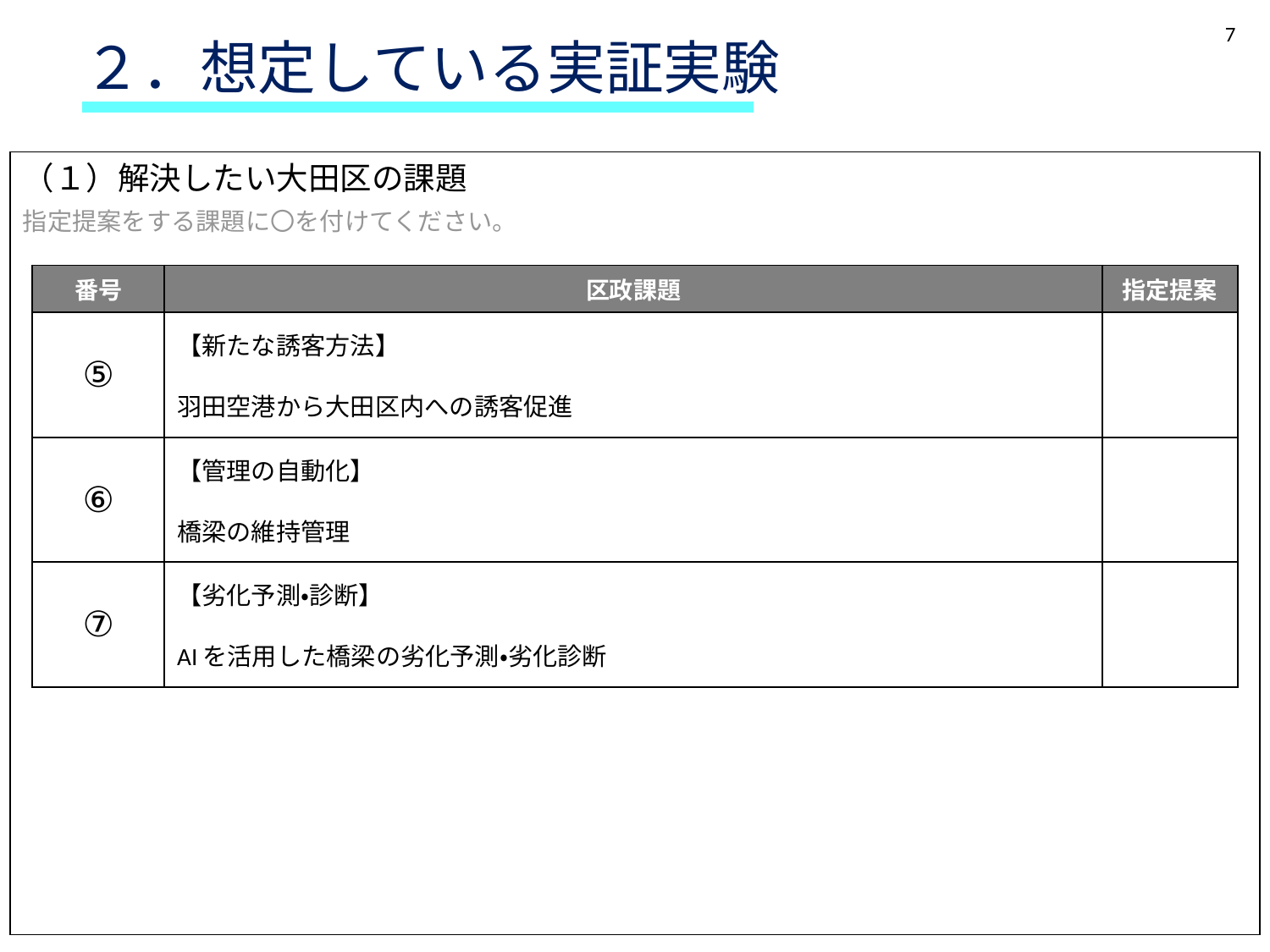

（１）解決したい大田区の課題
指定提案をする課題に〇を付けてください。

| 番号 | 区政課題 | 指定提案 |
| --- | --- | --- |
| ⑤ | 【新たな誘客方法】   羽田空港から大田区内への誘客促進 |  |
| ⑥ | 【管理の自動化】   橋梁の維持管理 |  |
| ⑦ | 【劣化予測・診断】   AIを活用した橋梁の劣化予測・劣化診断 |  |